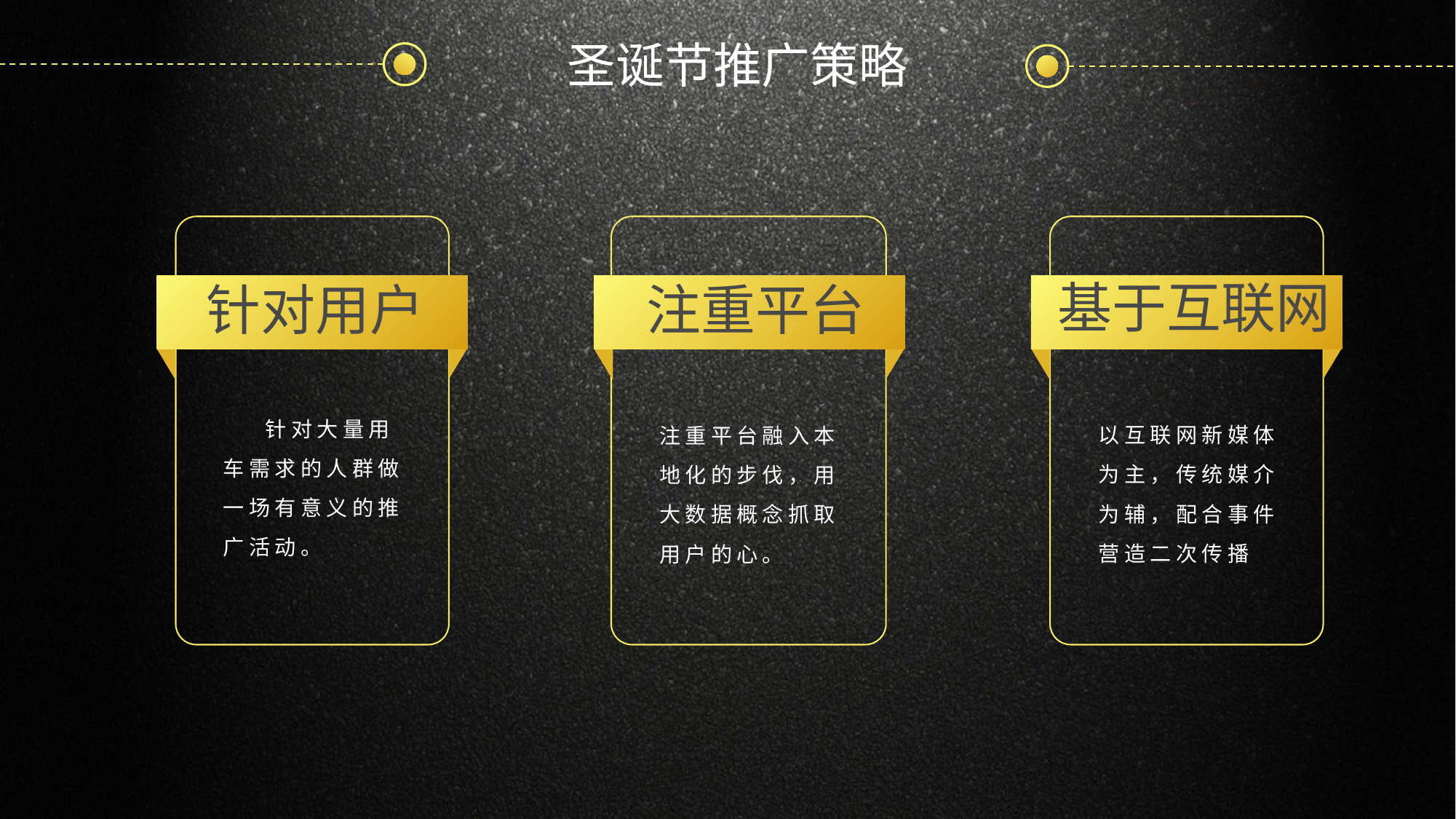

圣诞节推广策略

针对用户

    针对大量用车需求的人群做一场有意义的推广活动。

注重平台

注重平台融入本地化的步伐，用大数据概念抓取用户的心。

基于互联网

以互联网新媒体为主，传统媒介为辅，配合事件营造二次传播